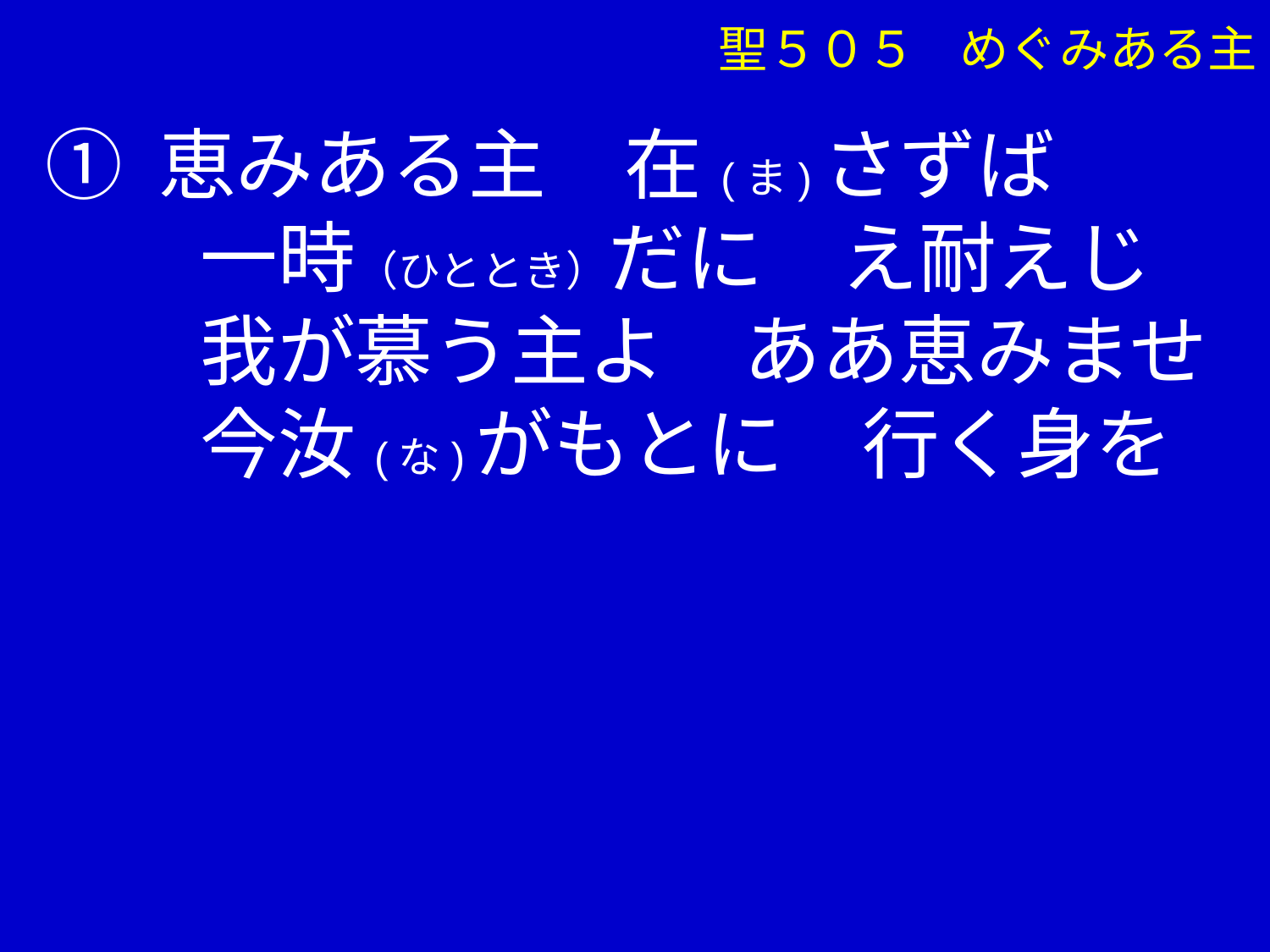

聖５０５    めぐみある主
① 恵みある主　在(ま)さずば
　　一時（ひととき）だに　え耐えじ
　　我が慕う主よ　ああ恵みませ
　　今汝(な)がもとに　行く身を